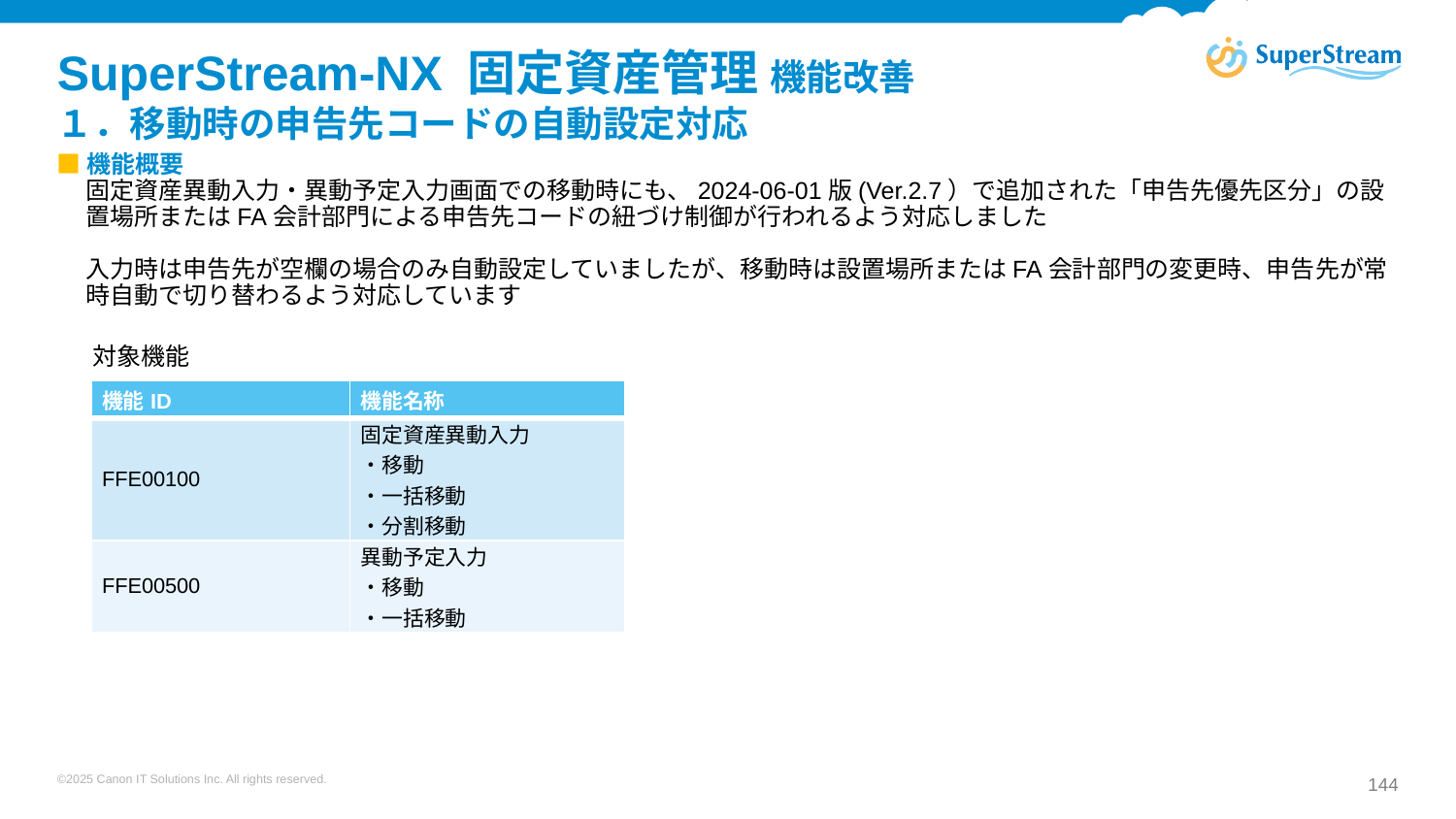

# SuperStream-NX 固定資産管理 機能改善 １．移動時の申告先コードの自動設定対応
■機能概要
固定資産異動入力・異動予定入力画面での移動時にも、2024-06-01版(Ver.2.7）で追加された「申告先優先区分」の設置場所またはFA会計部門による申告先コードの紐づけ制御が行われるよう対応しました

入力時は申告先が空欄の場合のみ自動設定していましたが、移動時は設置場所またはFA会計部門の変更時、申告先が常時自動で切り替わるよう対応しています

 　対象機能

| 機能ID | 機能名称 |
| --- | --- |
| FFE00100 | 固定資産異動入力 ・移動　 ・一括移動　 ・分割移動 |
| FFE00500 | 異動予定入力 ・移動　 ・一括移動 |
©2025 Canon IT Solutions Inc. All rights reserved.
144